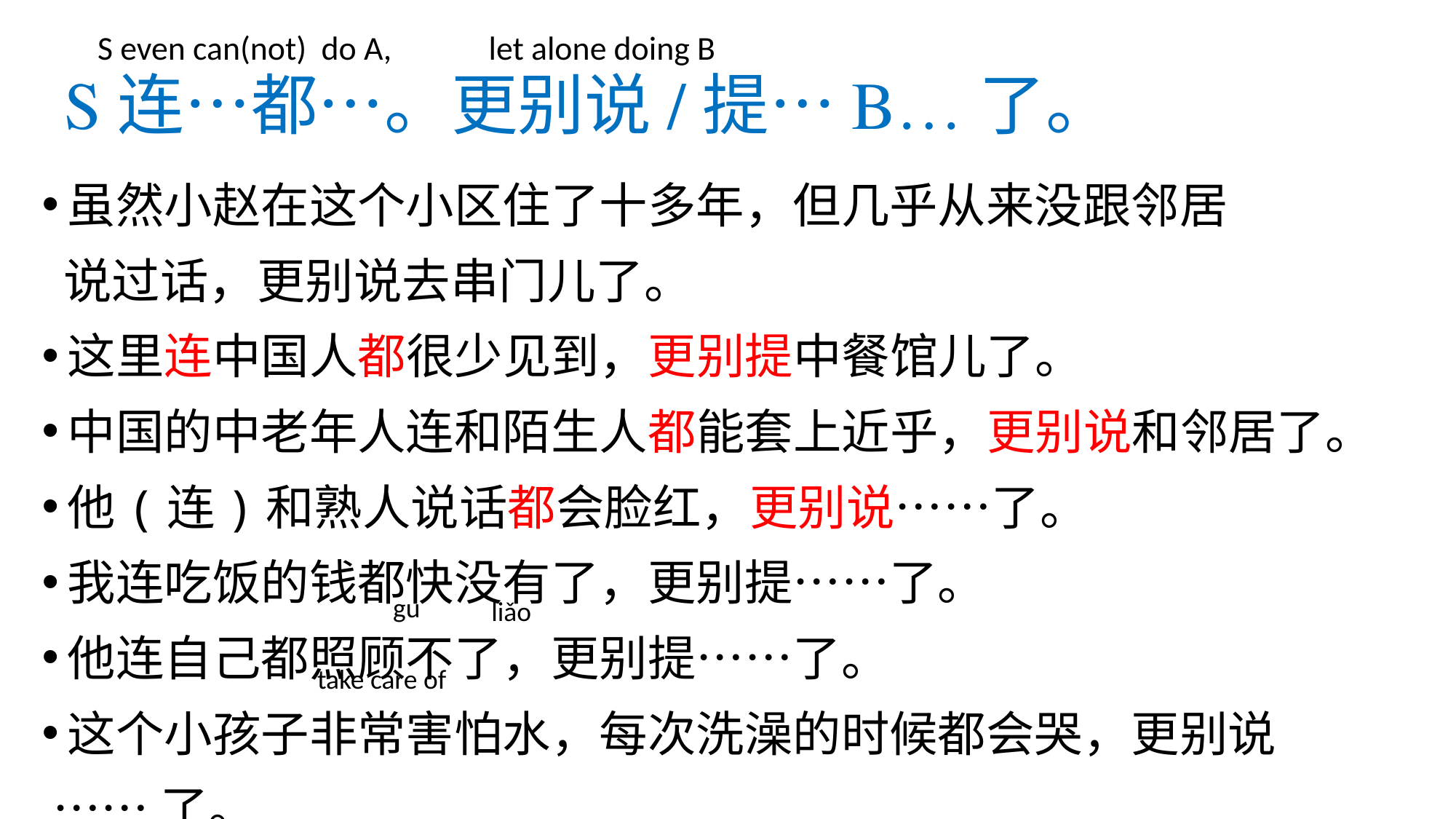

S even can(not)  do A,             let alone doing B
# S连…都…。更别说/提…B…了。
虽然小赵在这个小区住了十多年，但几乎从来没跟邻居
 说过话，更别说去串门儿了。
这里连中国人都很少见到，更别提中餐馆儿了。
中国的中老年人连和陌生人都能套上近乎，更别说和邻居了。
他(连)和熟人说话都会脸红，更别说……了。
我连吃饭的钱都快没有了，更别提……了。
他连自己都照顾不了，更别提……了。
这个小孩子非常害怕水，每次洗澡的时候都会哭，更别说
 ……了。
gu
liǎo
take care of